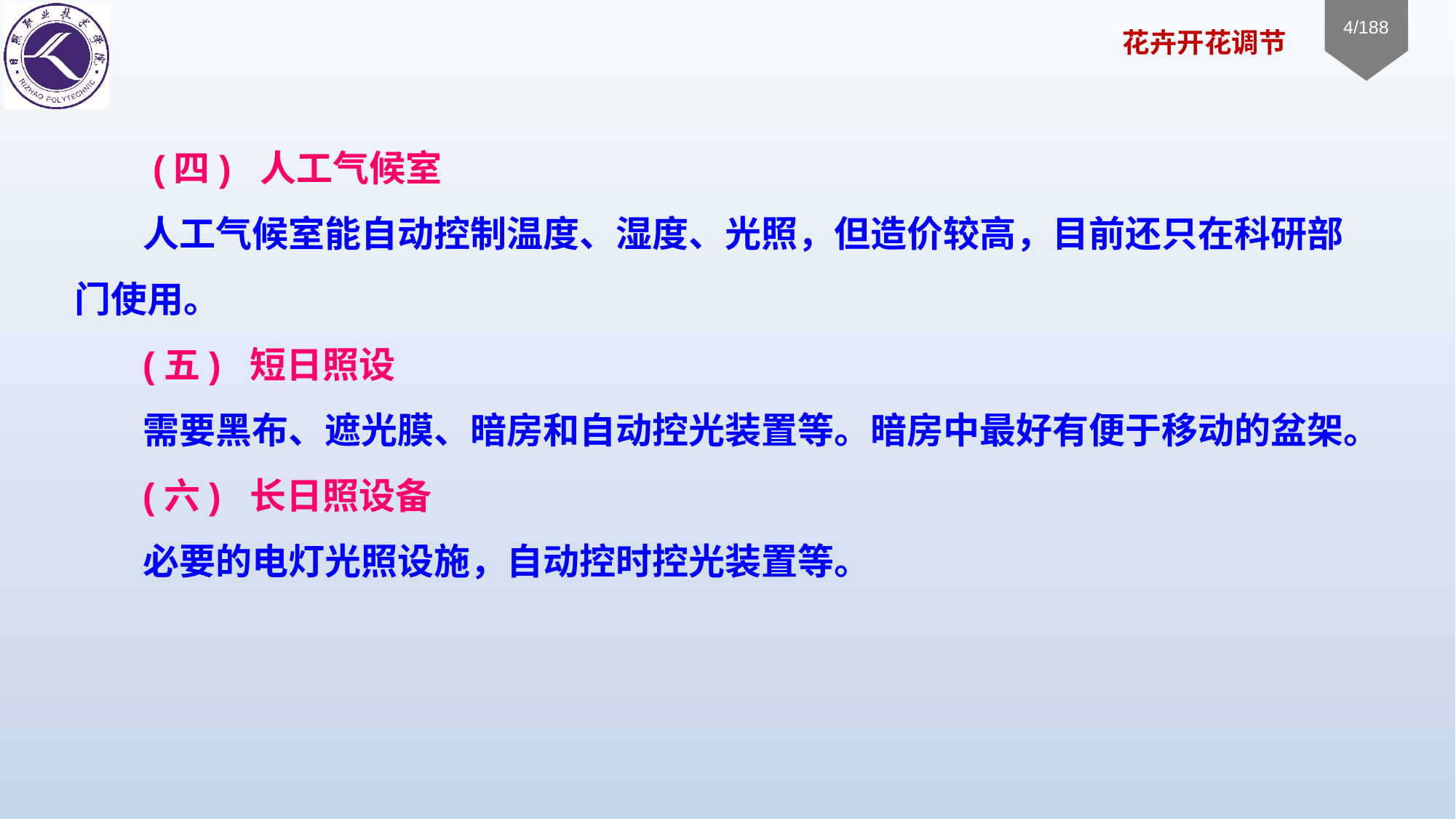

(四)  人工气候室
人工气候室能自动控制温度、湿度、光照，但造价较高，目前还只在科研部门使用。
(五)  短日照设
需要黑布、遮光膜、暗房和自动控光装置等。暗房中最好有便于移动的盆架。
(六)  长日照设备
必要的电灯光照设施，自动控时控光装置等。